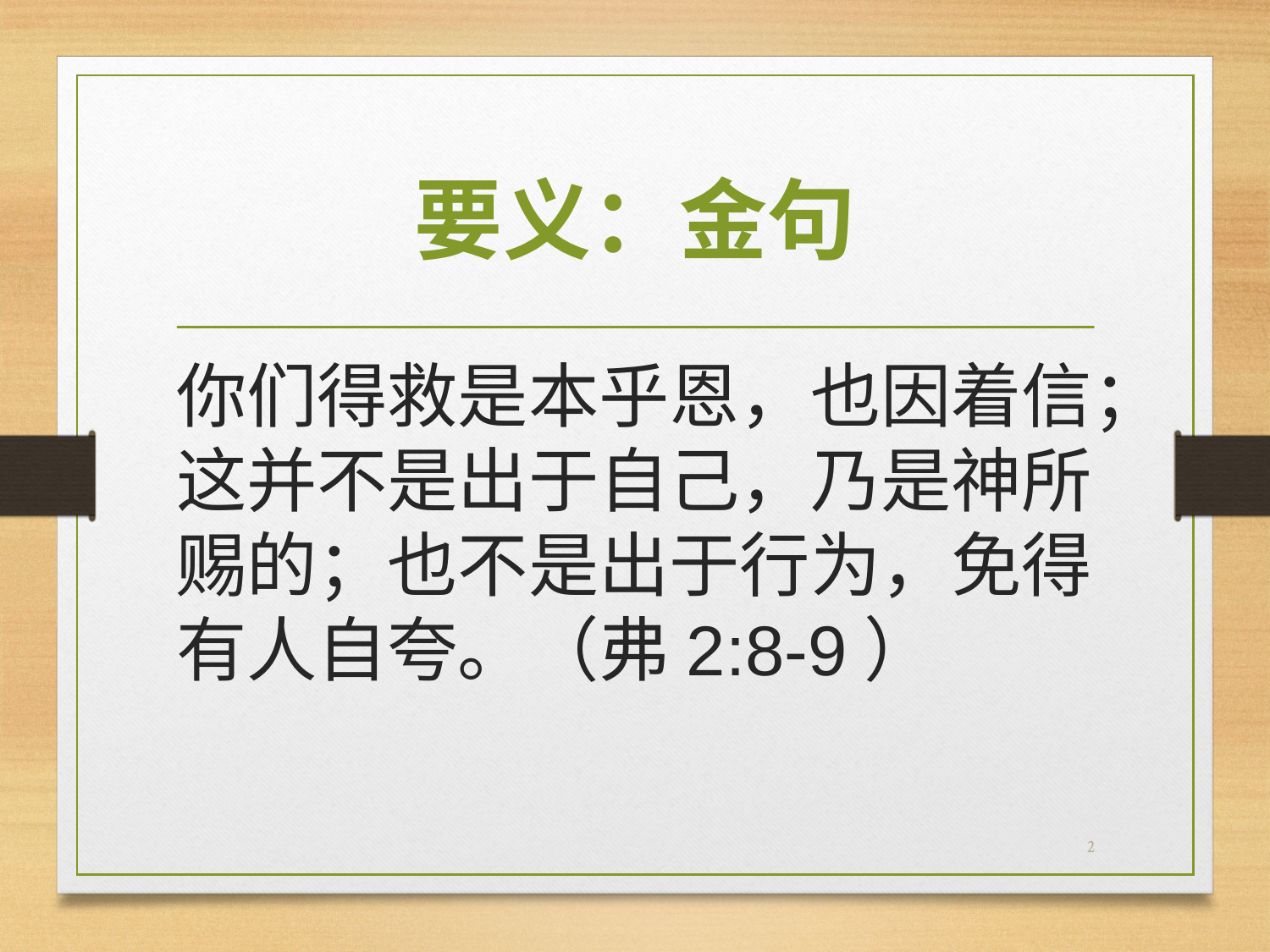

# 要义：金句
你们得救是本乎恩，也因着信；这并不是出于自己，乃是神所赐的；也不是出于行为，免得有人自夸。（弗2:8-9）
2